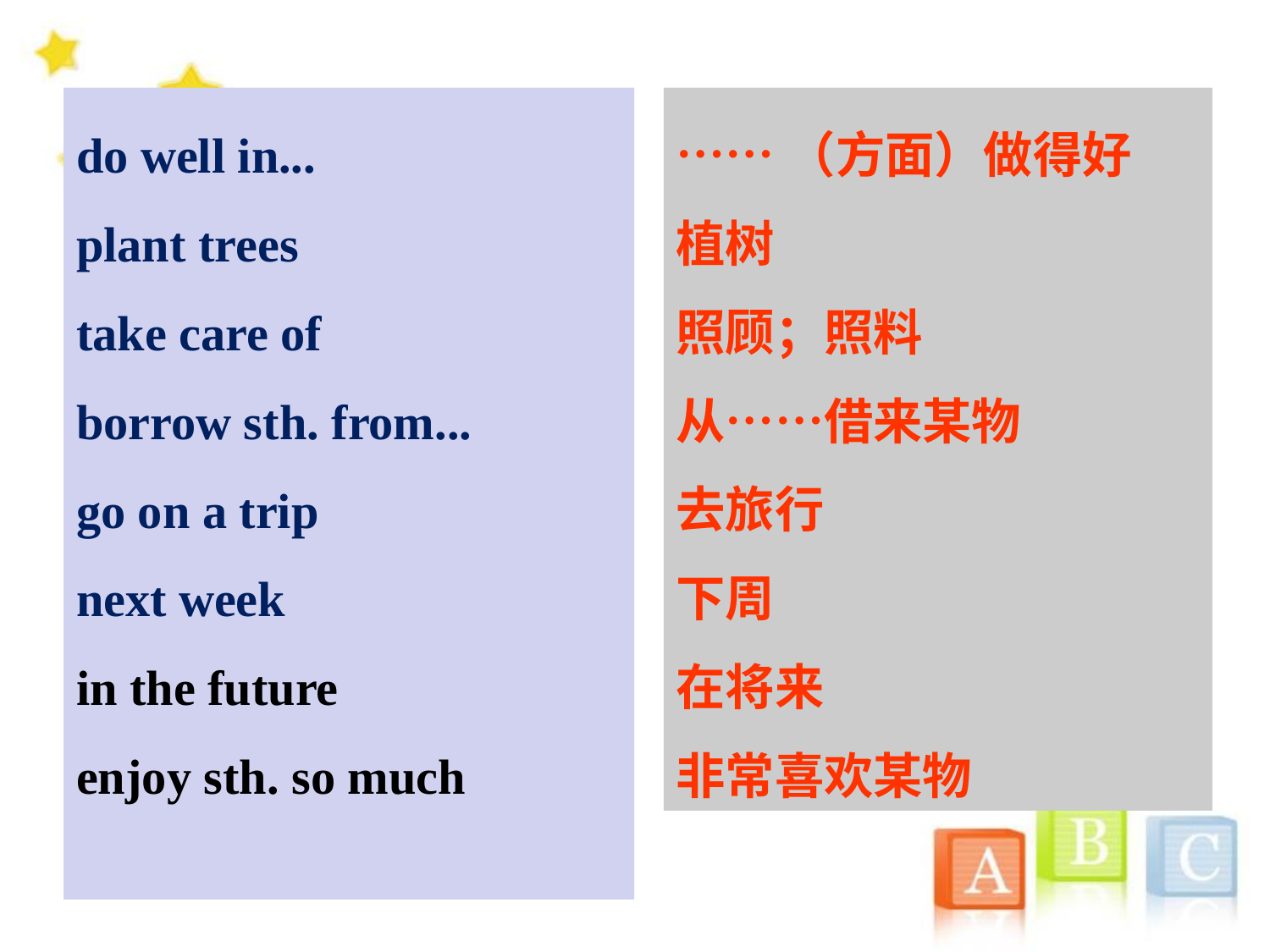

do well in...
plant trees
take care of
borrow sth. from...
go on a trip
next week
in the future
enjoy sth. so much
……（方面）做得好
植树
照顾；照料
从……借来某物
去旅行
下周
在将来
非常喜欢某物